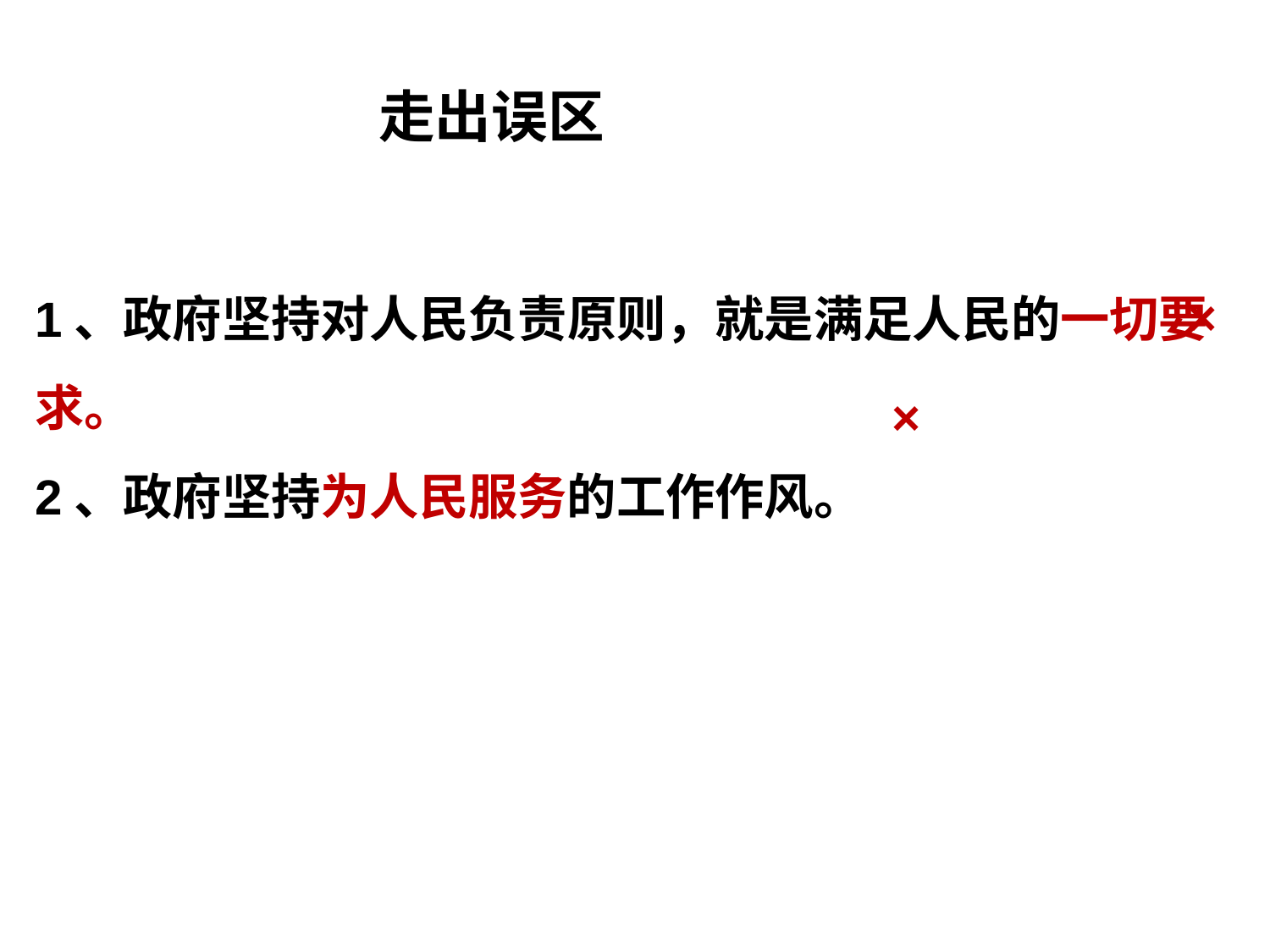

走出误区
1、政府坚持对人民负责原则，就是满足人民的一切要求。
2、政府坚持为人民服务的工作作风。
×
×